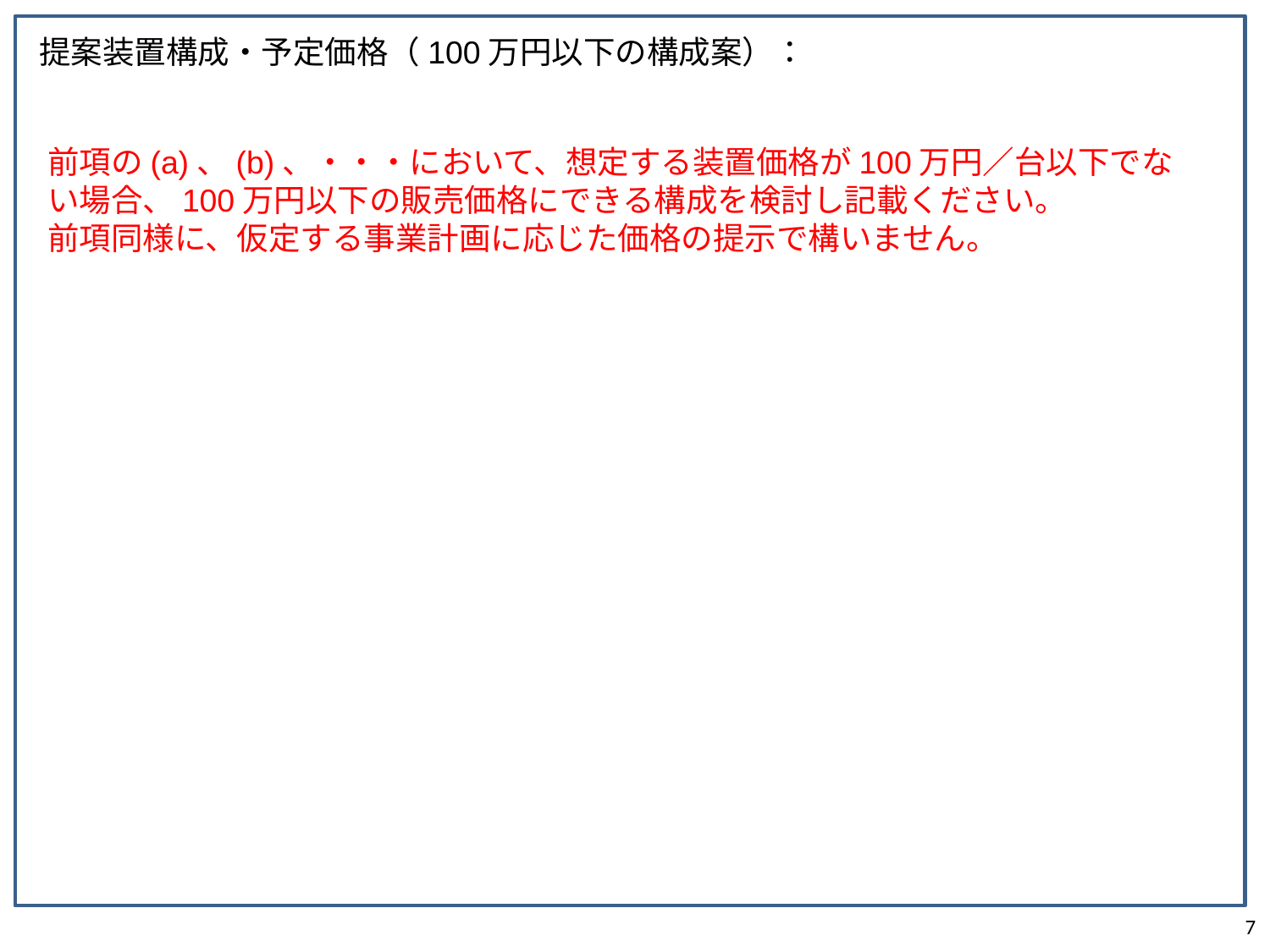

提案装置構成・予定価格（100万円以下の構成案）：

前項の(a)、(b)、・・・において、想定する装置価格が100万円／台以下でない場合、100万円以下の販売価格にできる構成を検討し記載ください。
前項同様に、仮定する事業計画に応じた価格の提示で構いません。
7